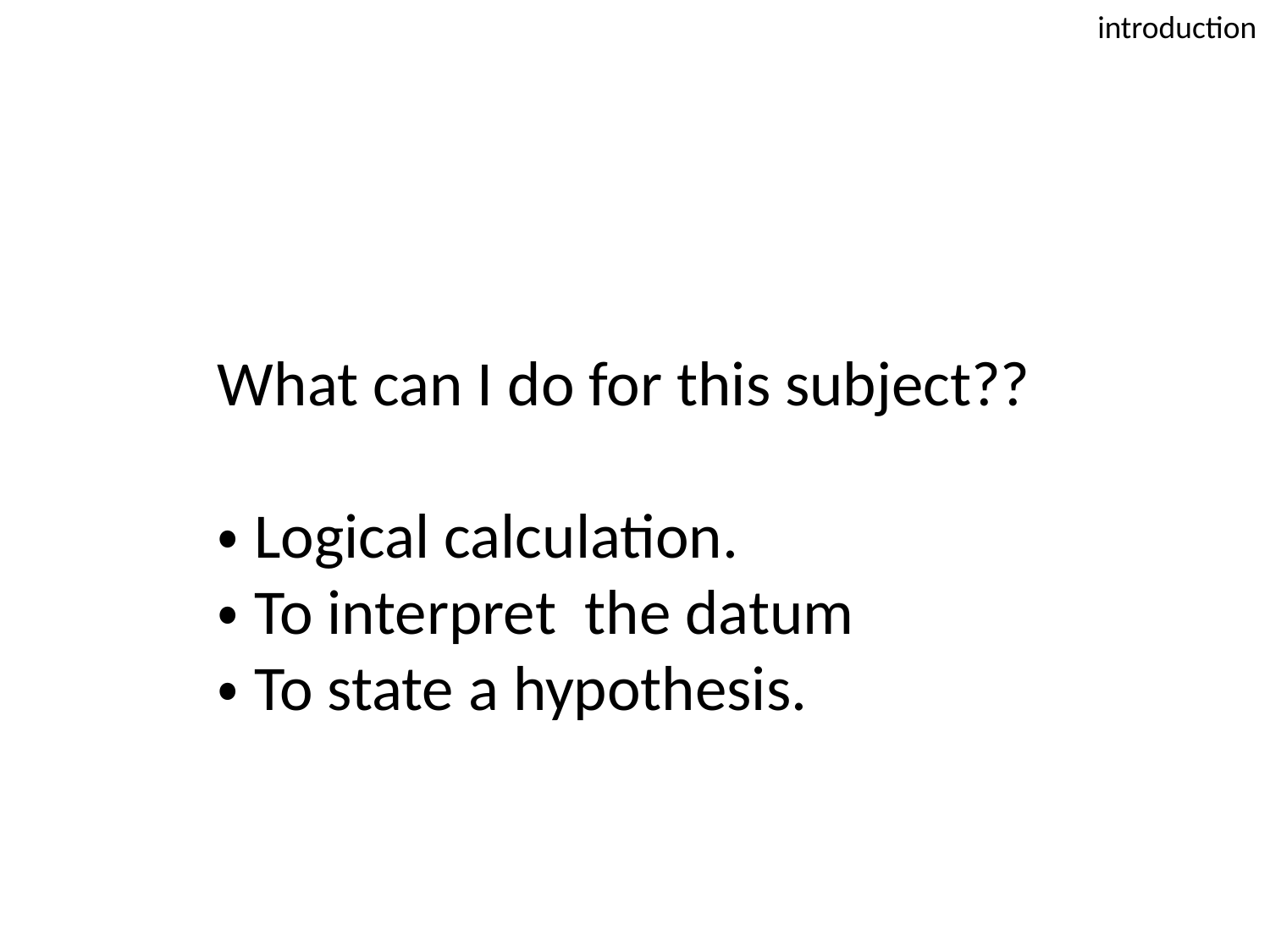

introduction
What can I do for this subject??

・Logical calculation.
・To interpret  the datum
・To state a hypothesis.